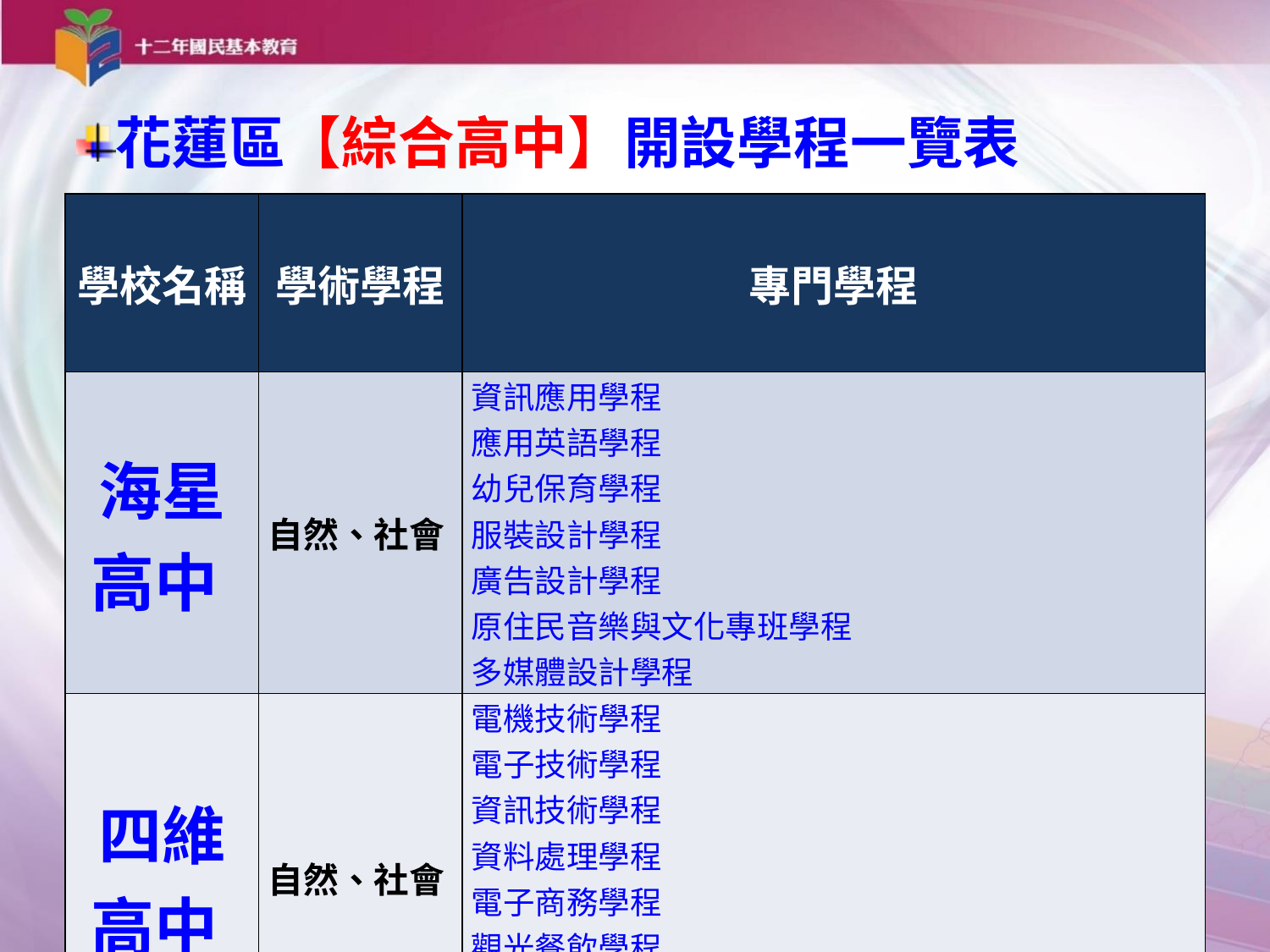

# 花蓮區【綜合高中】開設學程一覽表
| 學校名稱 | 學術學程 | 專門學程 |
| --- | --- | --- |
| 海星高中 | 自然、社會 | 資訊應用學程 應用英語學程 幼兒保育學程 服裝設計學程 廣告設計學程 原住民音樂與文化專班學程 多媒體設計學程 |
| 四維高中 | 自然、社會 | 電機技術學程 電子技術學程 資訊技術學程 資料處理學程 電子商務學程 觀光餐飲學程 應用日語學程 原住民藝能學程 |
67